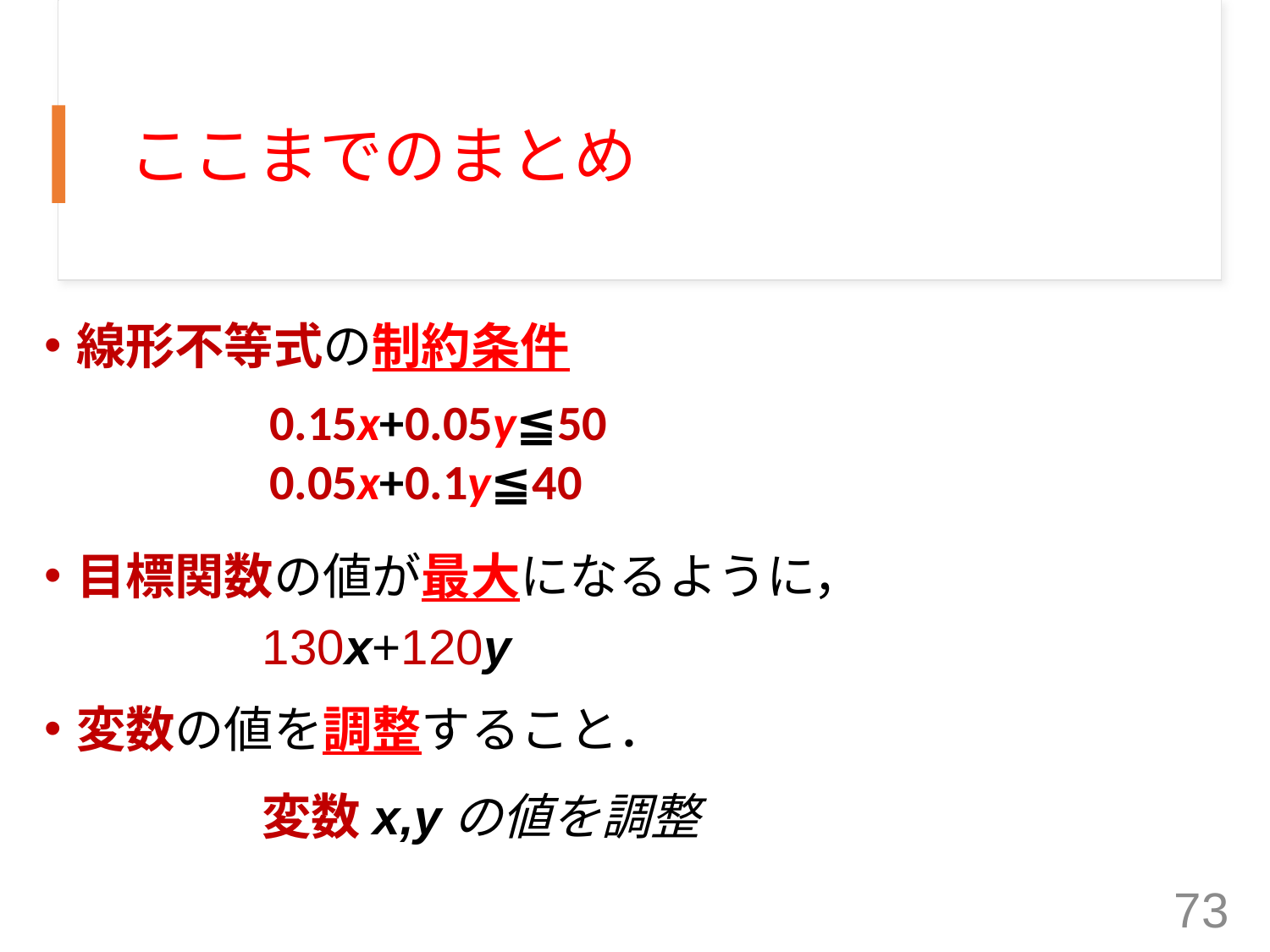

# ここまでのまとめ

線形不等式の制約条件

目標関数の値が最大になるように，

変数の値を調整すること．

0.15x+0.05y≦50
0.05x+0.1y≦40
130x+120y
変数x,yの値を調整
73